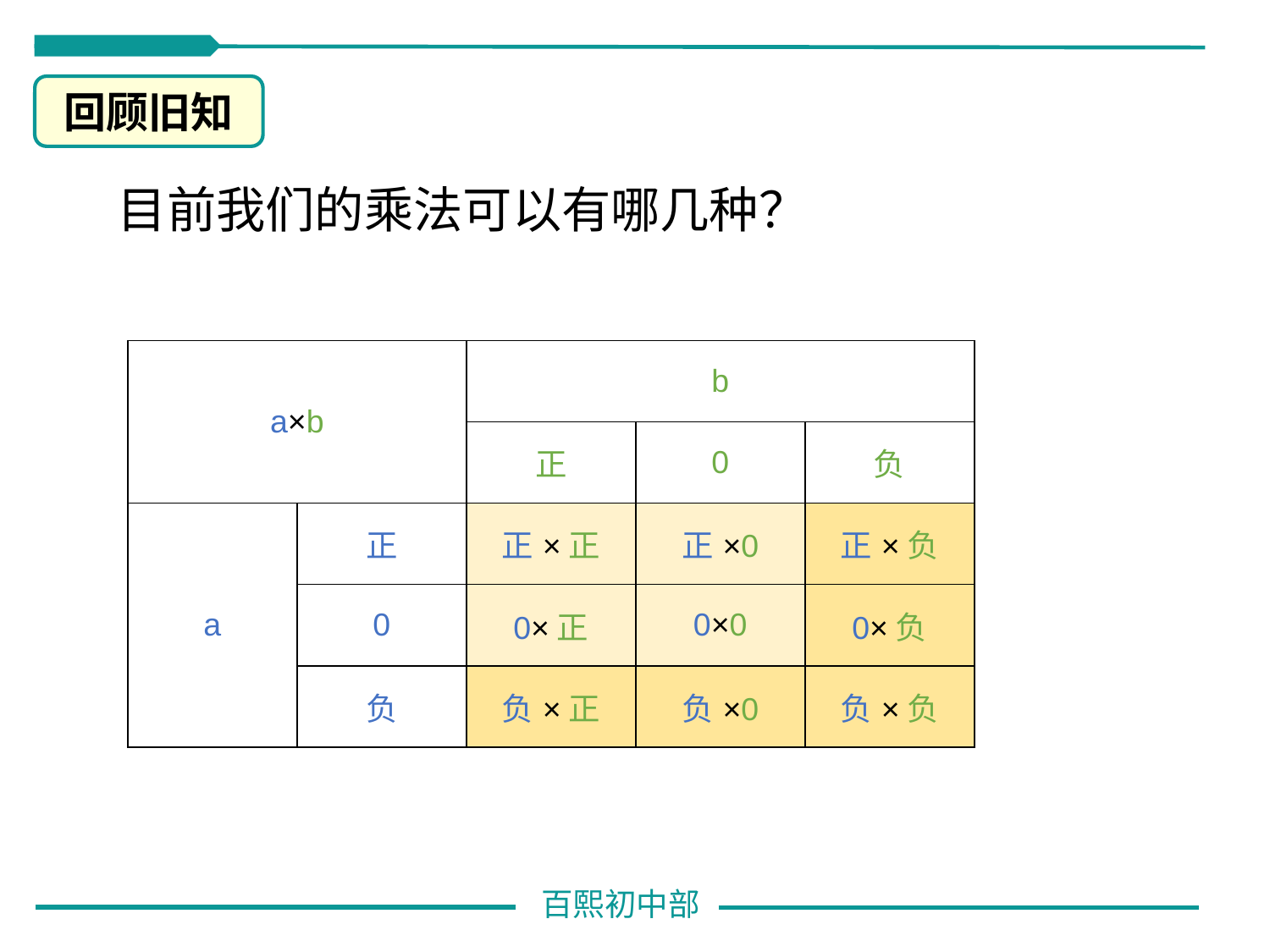

回顾旧知
目前我们的乘法可以有哪几种？
| a×b |  | b |  |  |
| --- | --- | --- | --- | --- |
|  |  | 正 | 0 | 负 |
| a | 正 | 正×正 | 正×0 | 正×负 |
|  | 0 | 0×正 | 0×0 | 0×负 |
|  | 负 | 负×正 | 负×0 | 负×负 |
百熙初中部